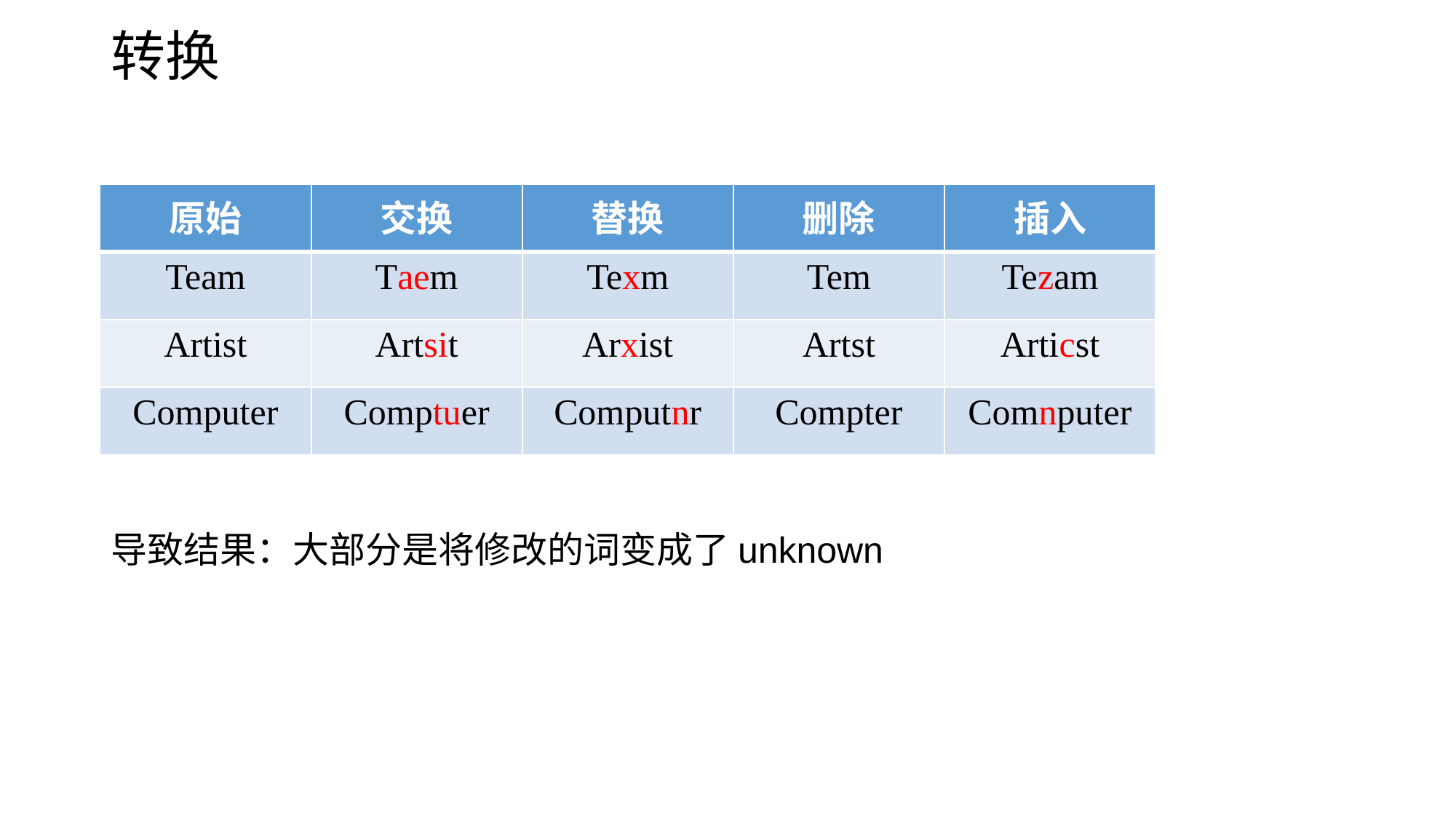

# 转换
| 原始 | 交换 | 替换 | 删除 | 插入 |
| --- | --- | --- | --- | --- |
| Team | Taem | Texm | Tem | Tezam |
| Artist | Artsit | Arxist | Artst | Articst |
| Computer | Comptuer | Computnr | Compter | Comnputer |
导致结果：大部分是将修改的词变成了unknown